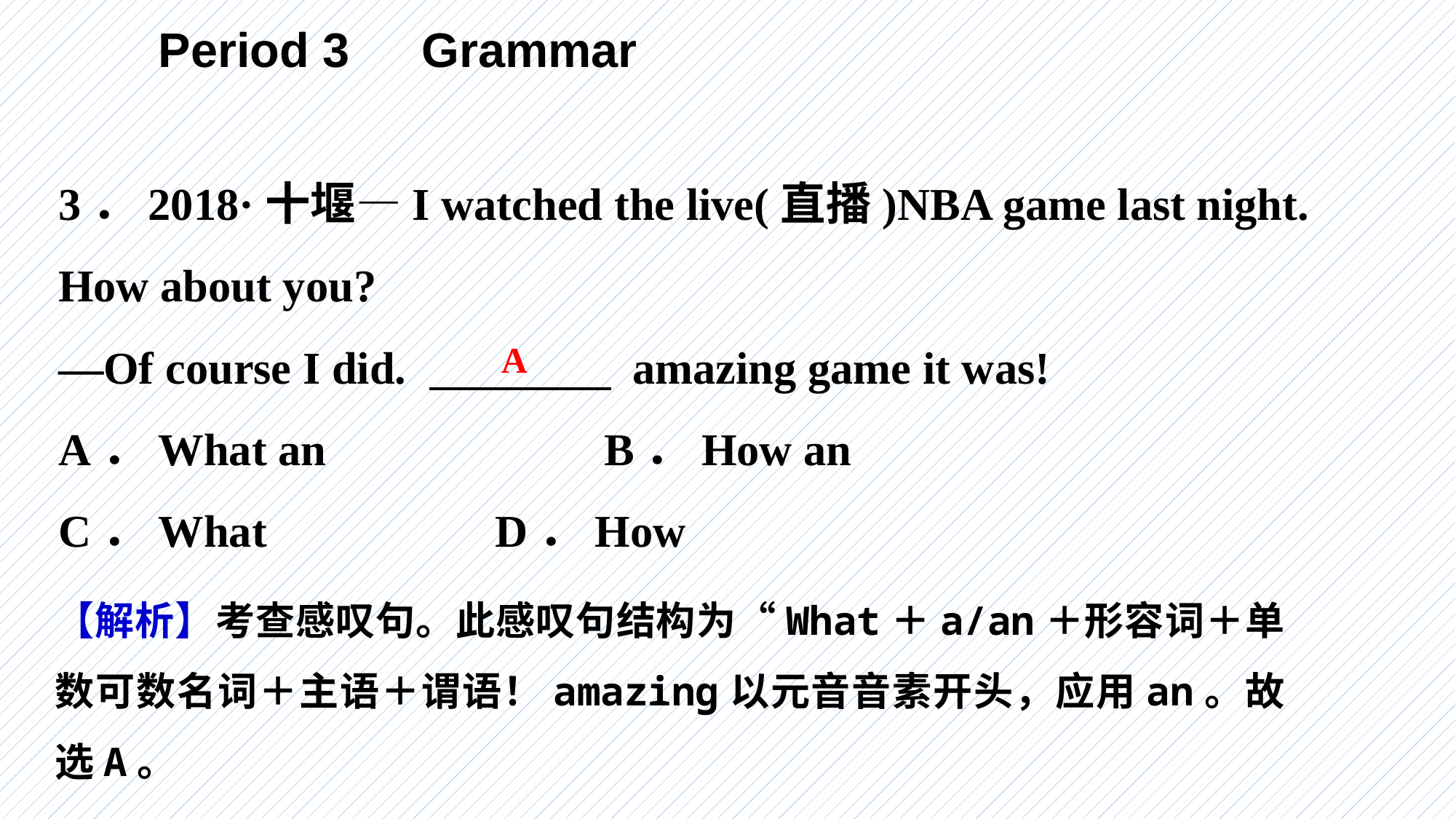

Period 3　Grammar
3．2018·十堰—I watched the live(直播)NBA game last night. How about you?
—Of course I did. 　　　　 amazing game it was!
A．What an　  		B．How an
C．What　  		D．How
A
【解析】考查感叹句。此感叹句结构为“What＋a/an＋形容词＋单数可数名词＋主语＋谓语！amazing以元音音素开头，应用an。故选A。